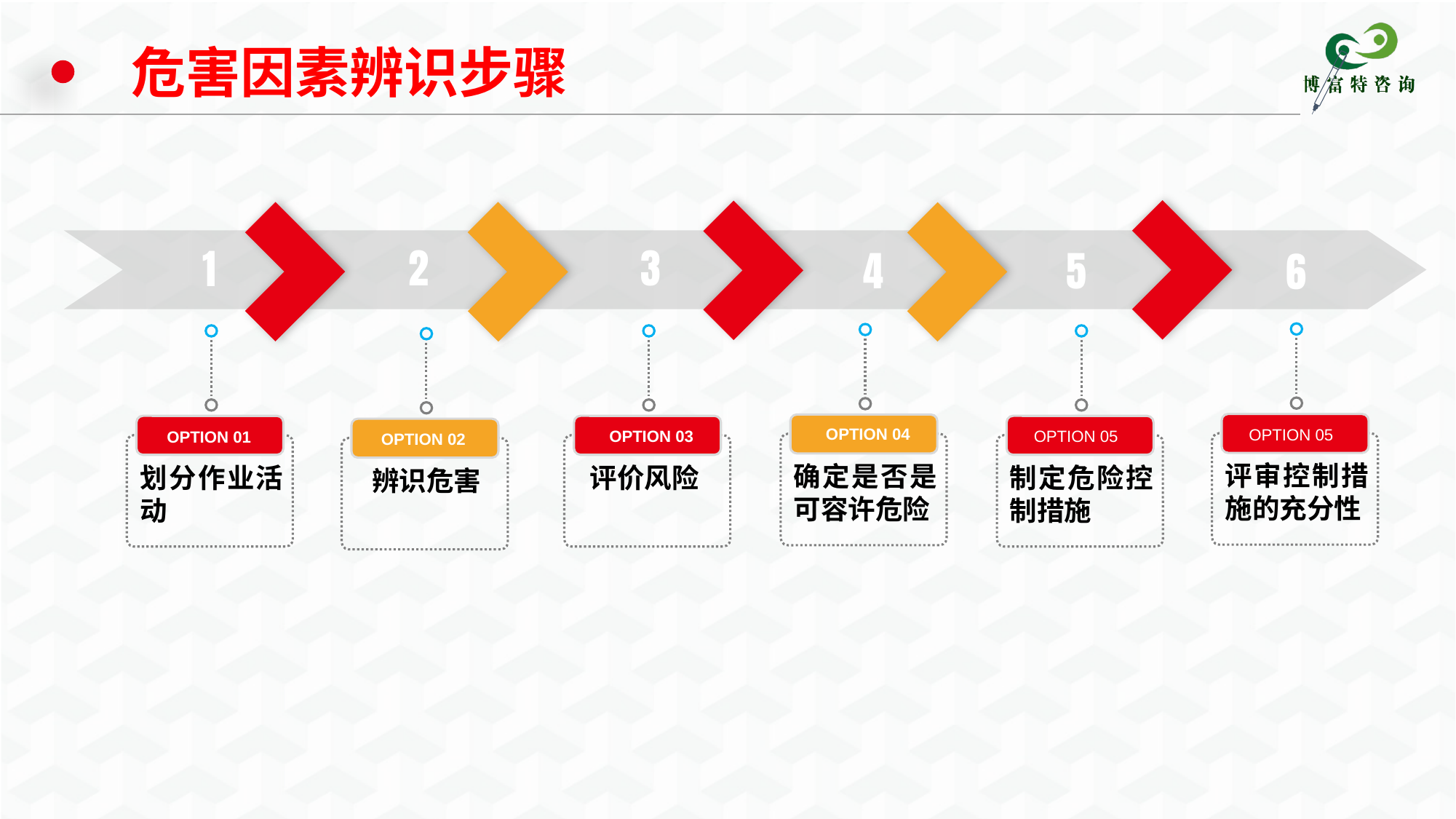

危害因素辨识步骤

2
3
1
4
5
6

OPTION 05
评审控制措施的充分性

OPTION 04
确定是否是可容许危险

OPTION 01
划分作业活动

OPTION 03
 评价风险

OPTION 05
制定危险控制措施

OPTION 02
辨识危害